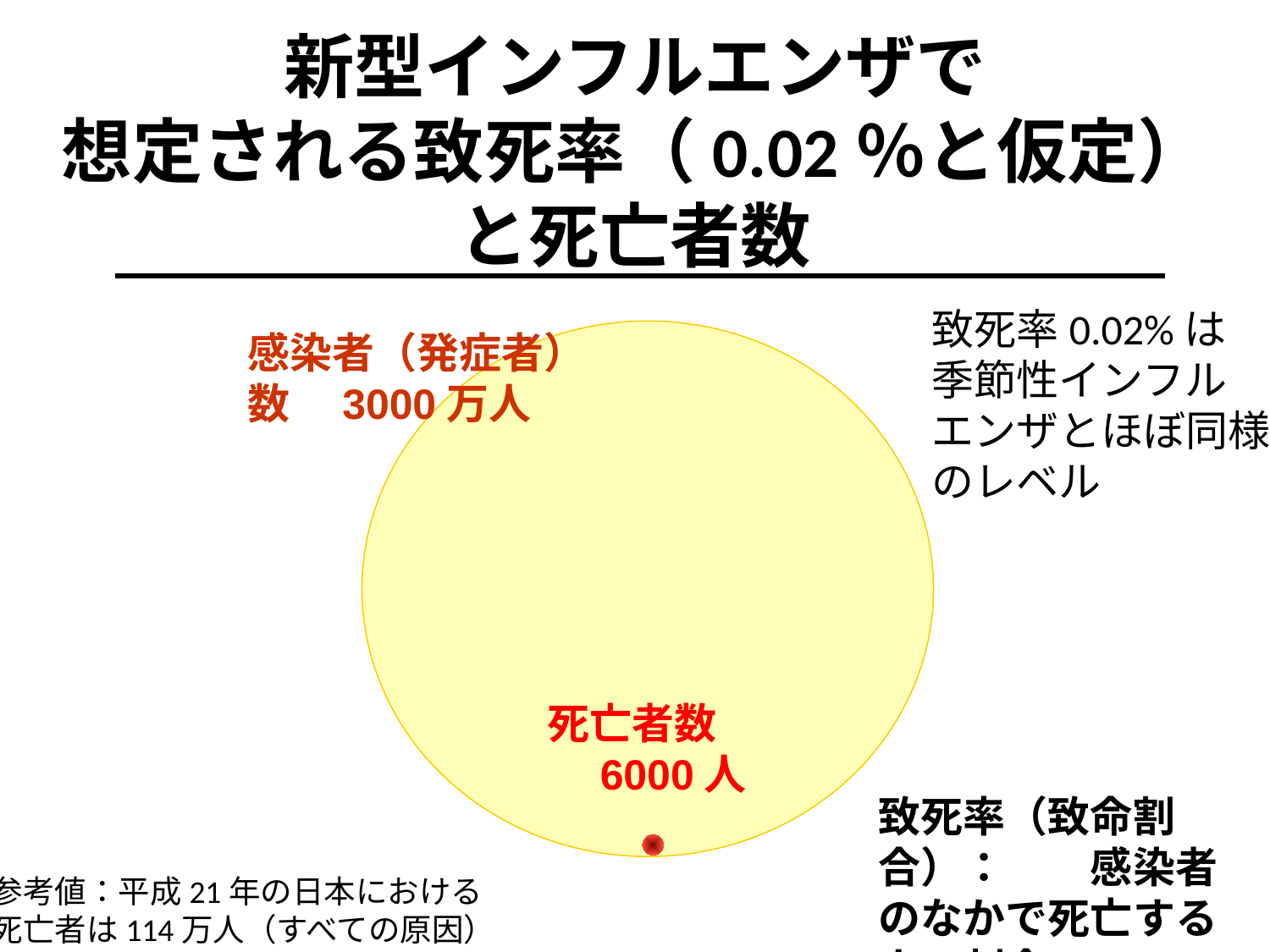

# 新型インフルエンザで 想定される致死率（0.02％と仮定） と死亡者数
致死率0.02%は
季節性インフル
エンザとほぼ同様
のレベル
感染者（発症者）数　3000万人

死亡者数　6000人
致死率（致命割合）：　　感染者のなかで死亡する人の割合

参考値：平成21年の日本における
死亡者は114万人（すべての原因）